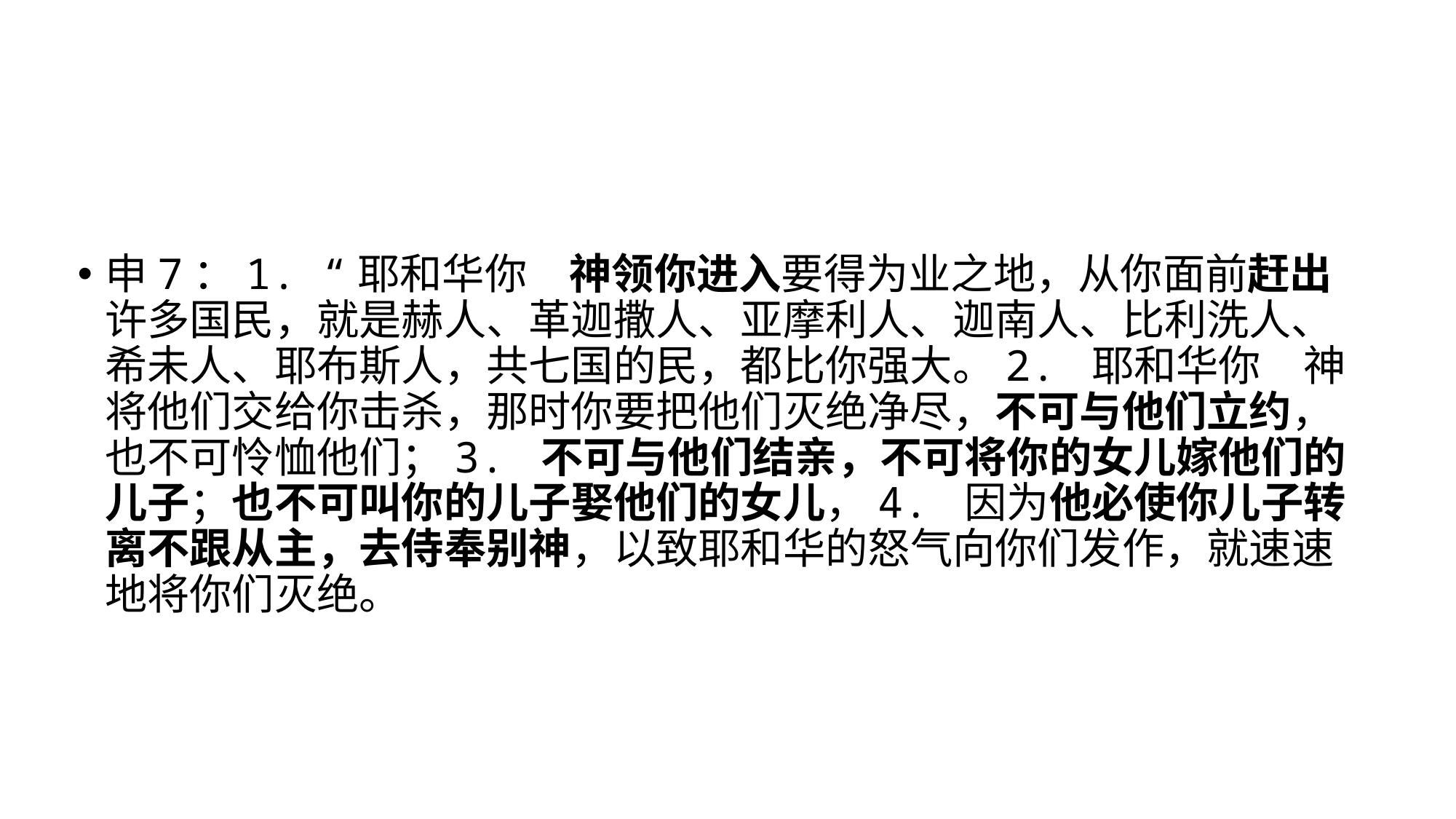

申7：1. “耶和华你　神领你进入要得为业之地，从你面前赶出许多国民，就是赫人、革迦撒人、亚摩利人、迦南人、比利洗人、希未人、耶布斯人，共七国的民，都比你强大。2. 耶和华你　神将他们交给你击杀，那时你要把他们灭绝净尽，不可与他们立约，也不可怜恤他们；3. 不可与他们结亲，不可将你的女儿嫁他们的儿子；也不可叫你的儿子娶他们的女儿，4. 因为他必使你儿子转离不跟从主，去侍奉别神，以致耶和华的怒气向你们发作，就速速地将你们灭绝。